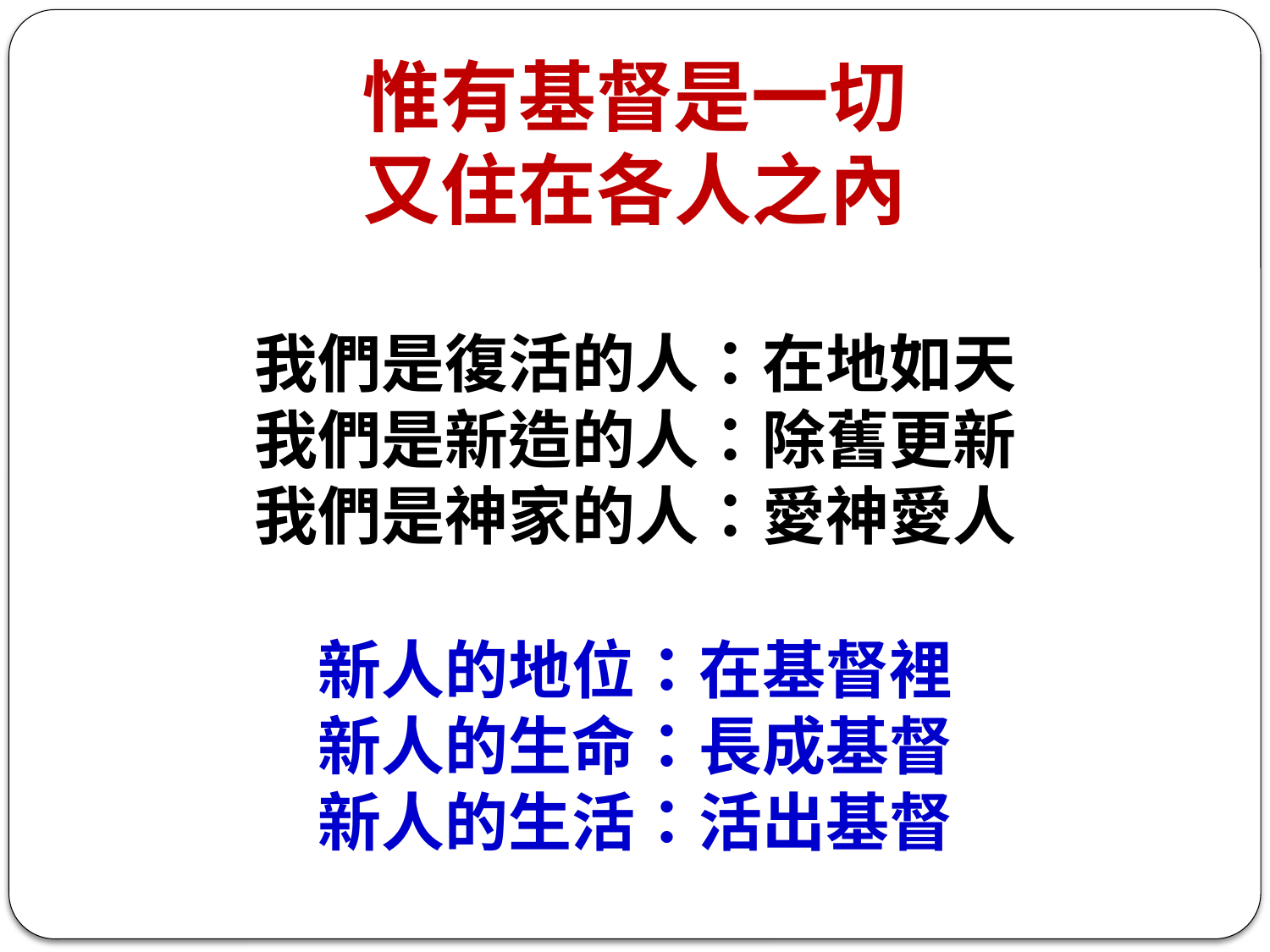

惟有基督是一切
又住在各人之內
我們是復活的人：在地如天
我們是新造的人：除舊更新
我們是神家的人：愛神愛人
新人的地位：在基督裡
新人的生命：長成基督
新人的生活：活出基督